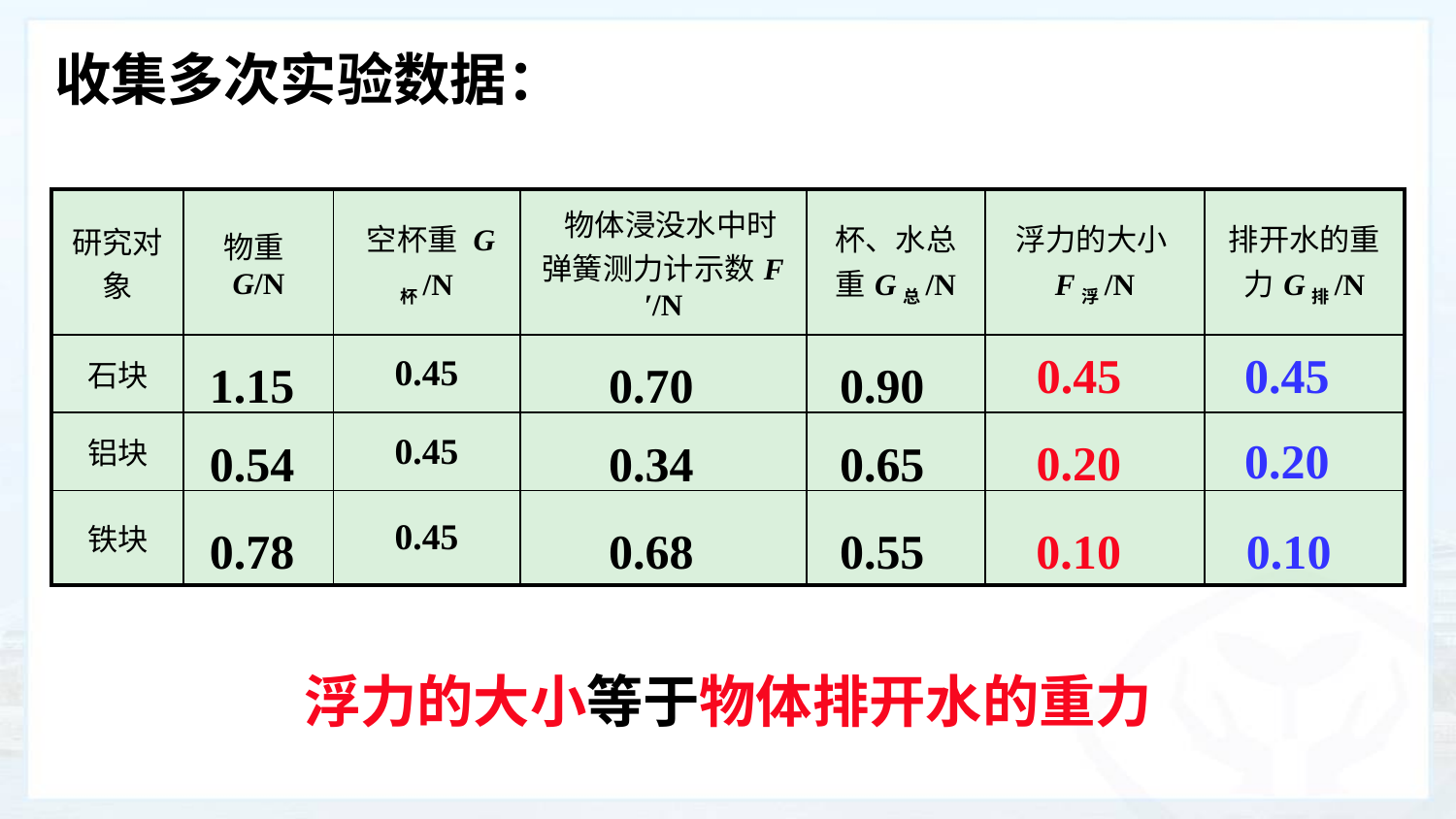

收集多次实验数据：
| 研究对象 | 物重G/N | 空杯重 G杯/N | 物体浸没水中时弹簧测力计示数F′/N | 杯、水总重G总/N | 浮力的大小 F浮/N | 排开水的重力G排/N |
| --- | --- | --- | --- | --- | --- | --- |
| 石块 |  | 0.45 |  |  |  |  |
| 铝块 |  | 0.45 |  |  |  |  |
| 铁块 |  | 0.45 |  |  |  |  |
0.45
0.45
0.70
0.90
1.15
0.20
0.20
0.54
0.34
0.65
0.68
0.55
0.10
0.10
0.78
浮力的大小等于物体排开水的重力